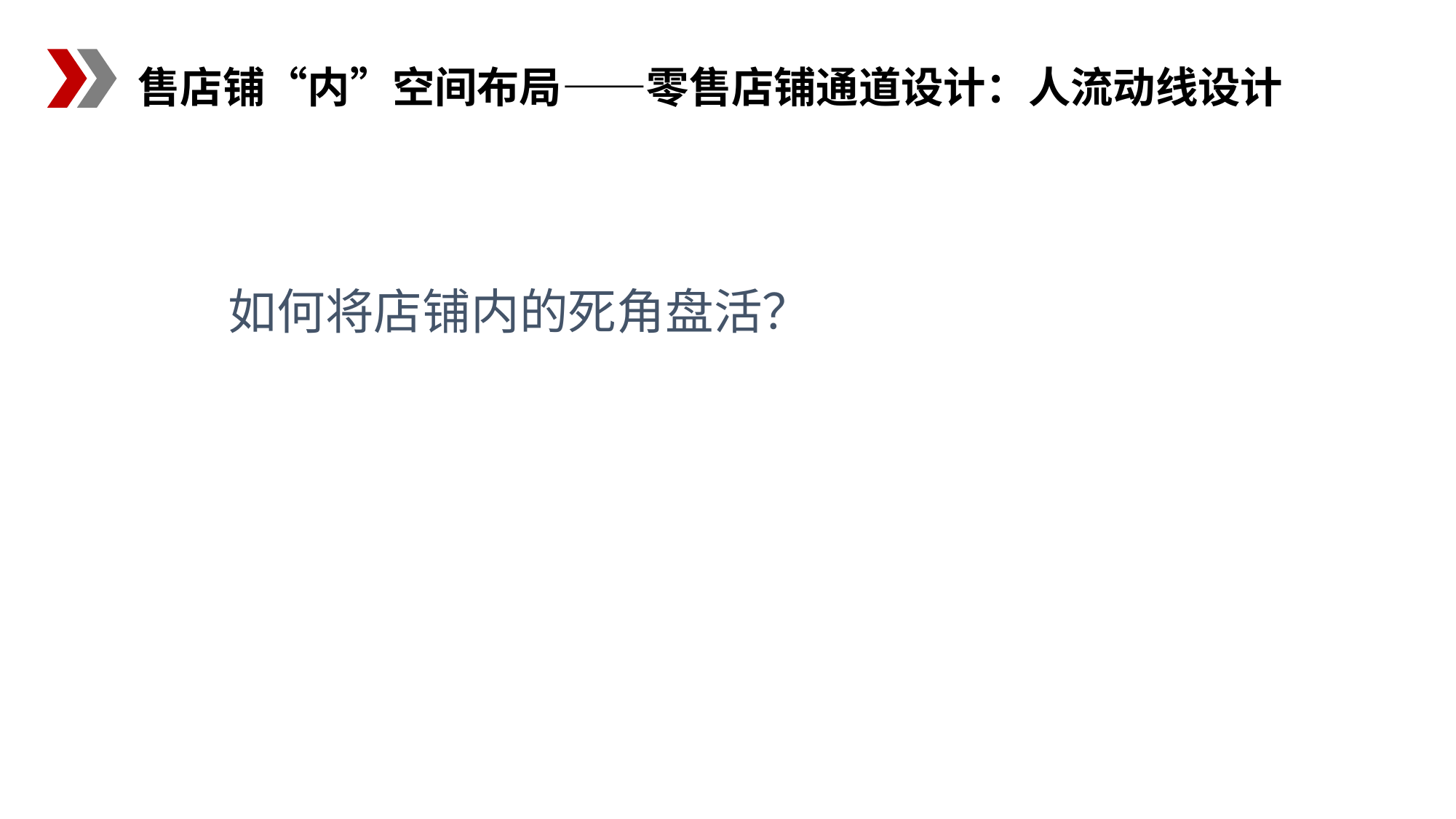

售店铺“内”空间布局——零售店铺通道设计：人流动线设计

如何将店铺内的死角盘活？